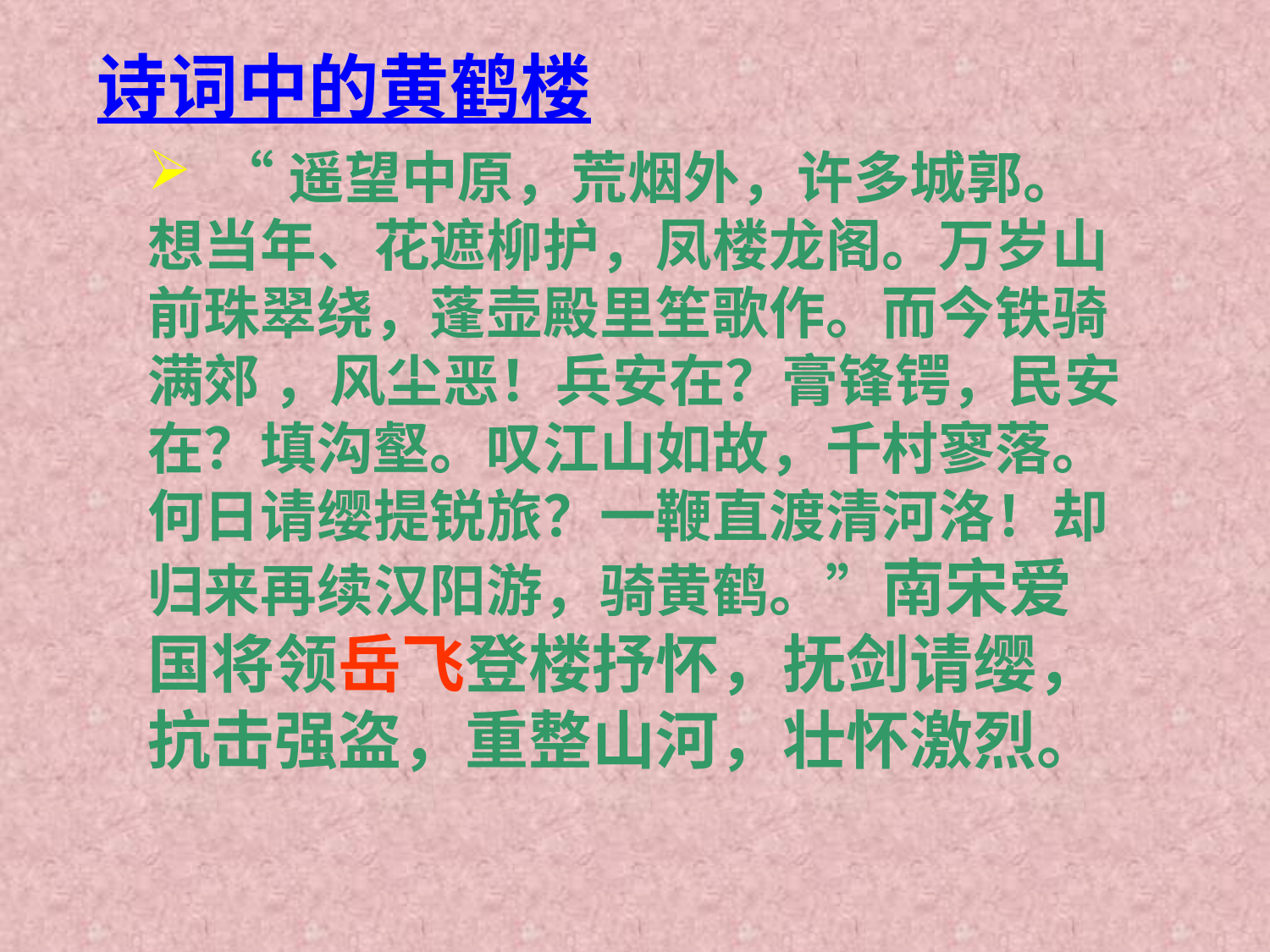

诗词中的黄鹤楼
  “遥望中原，荒烟外，许多城郭。想当年、花遮柳护，凤楼龙阁。万岁山前珠翠绕，蓬壶殿里笙歌作。而今铁骑满郊 ，风尘恶！兵安在？膏锋锷，民安在？填沟壑。叹江山如故，千村寥落。何日请缨提锐旅？一鞭直渡清河洛！却归来再续汉阳游，骑黄鹤。”南宋爱国将领岳飞登楼抒怀，抚剑请缨，抗击强盗，重整山河，壮怀激烈。